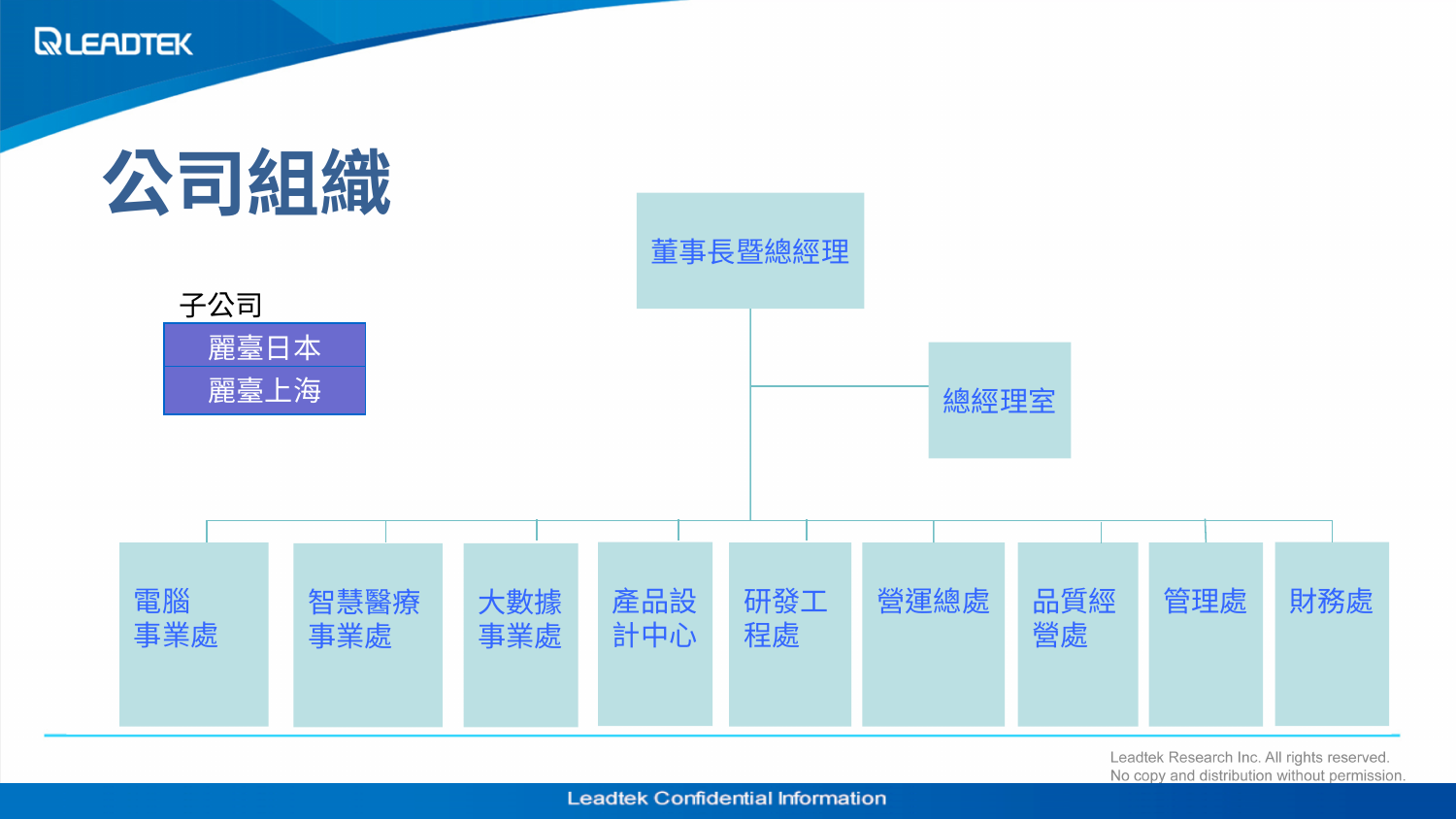

公司組織

董事長暨總經理

子公司
麗臺日本

總經理室

麗臺上海

產品設計中心

財務處

管理處

電腦
事業處

研發工程處

營運總處

品質經營處

智慧醫療事業處

大數據事業處